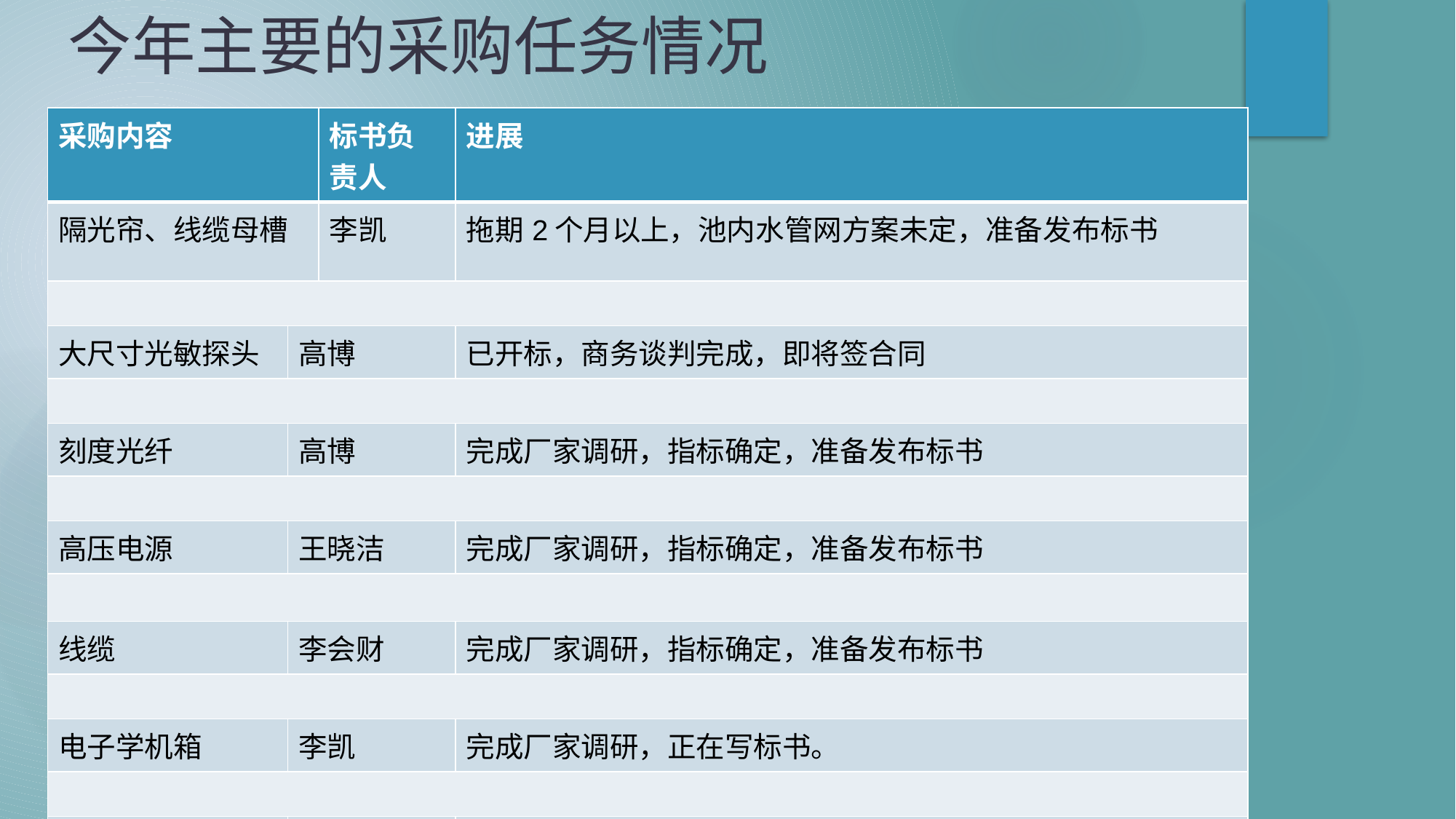

# 今年主要的采购任务情况
| 采购内容 |  | 标书负责人 | 进展 |
| --- | --- | --- | --- |
| 隔光帘、线缆母槽 |  | 李凯 | 拖期2个月以上，池内水管网方案未定，准备发布标书 |
|  |  |  |  |
| 大尺寸光敏探头 | 高博 |  | 已开标，商务谈判完成，即将签合同 |
|  |  |  |  |
| 刻度光纤 | 高博 |  | 完成厂家调研，指标确定，准备发布标书 |
|  |  |  |  |
| 高压电源 | 王晓洁 |  | 完成厂家调研，指标确定，准备发布标书 |
|  |  |  |  |
| 线缆 | 李会财 |  | 完成厂家调研，指标确定，准备发布标书 |
|  |  |  |  |
| 电子学机箱 | 李凯 |  | 完成厂家调研，正在写标书。 |
|  |  |  |  |
| 电子学系统 | 吴含荣 |  | 预算洽谈完成，指标确定，即将发布标书 |